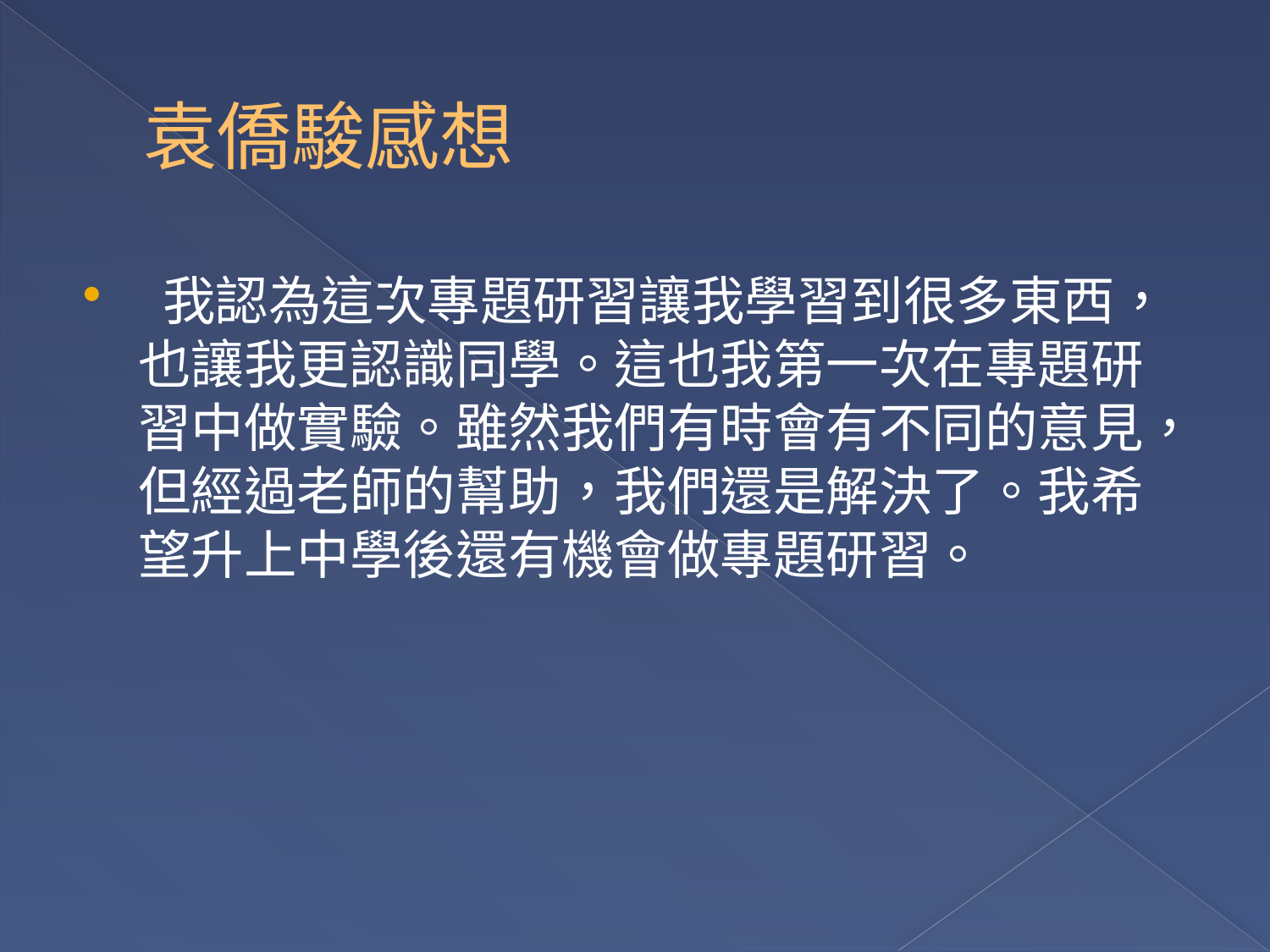

# 袁僑駿感想
 我認為這次專題研習讓我學習到很多東西，也讓我更認識同學。這也我第一次在專題研習中做實驗。雖然我們有時會有不同的意見，但經過老師的幫助，我們還是解決了。我希望升上中學後還有機會做專題研習。